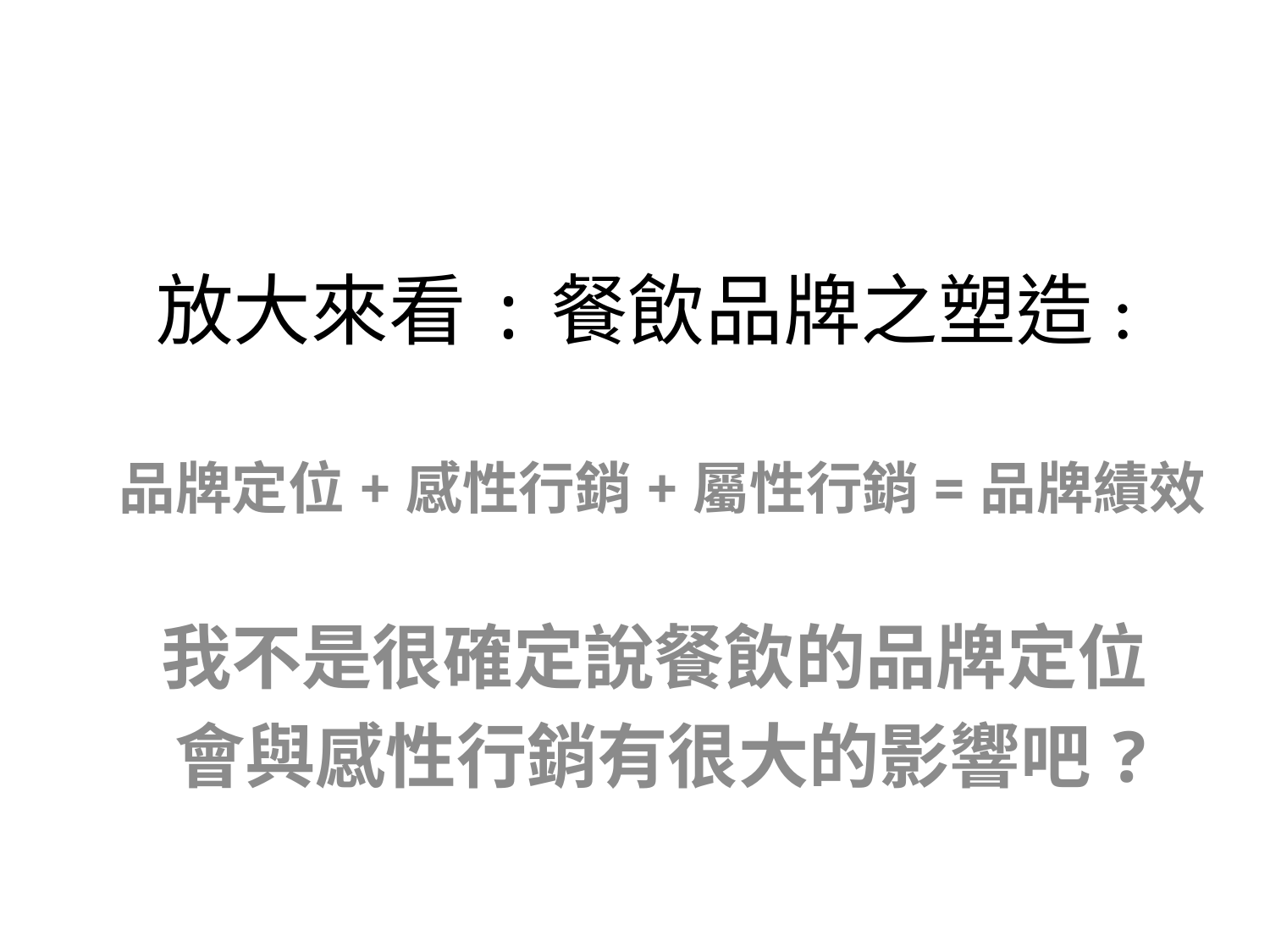

# 放大來看:餐飲品牌之塑造:
品牌定位+感性行銷+屬性行銷=品牌績效

我不是很確定說餐飲的品牌定位
會與感性行銷有很大的影響吧?